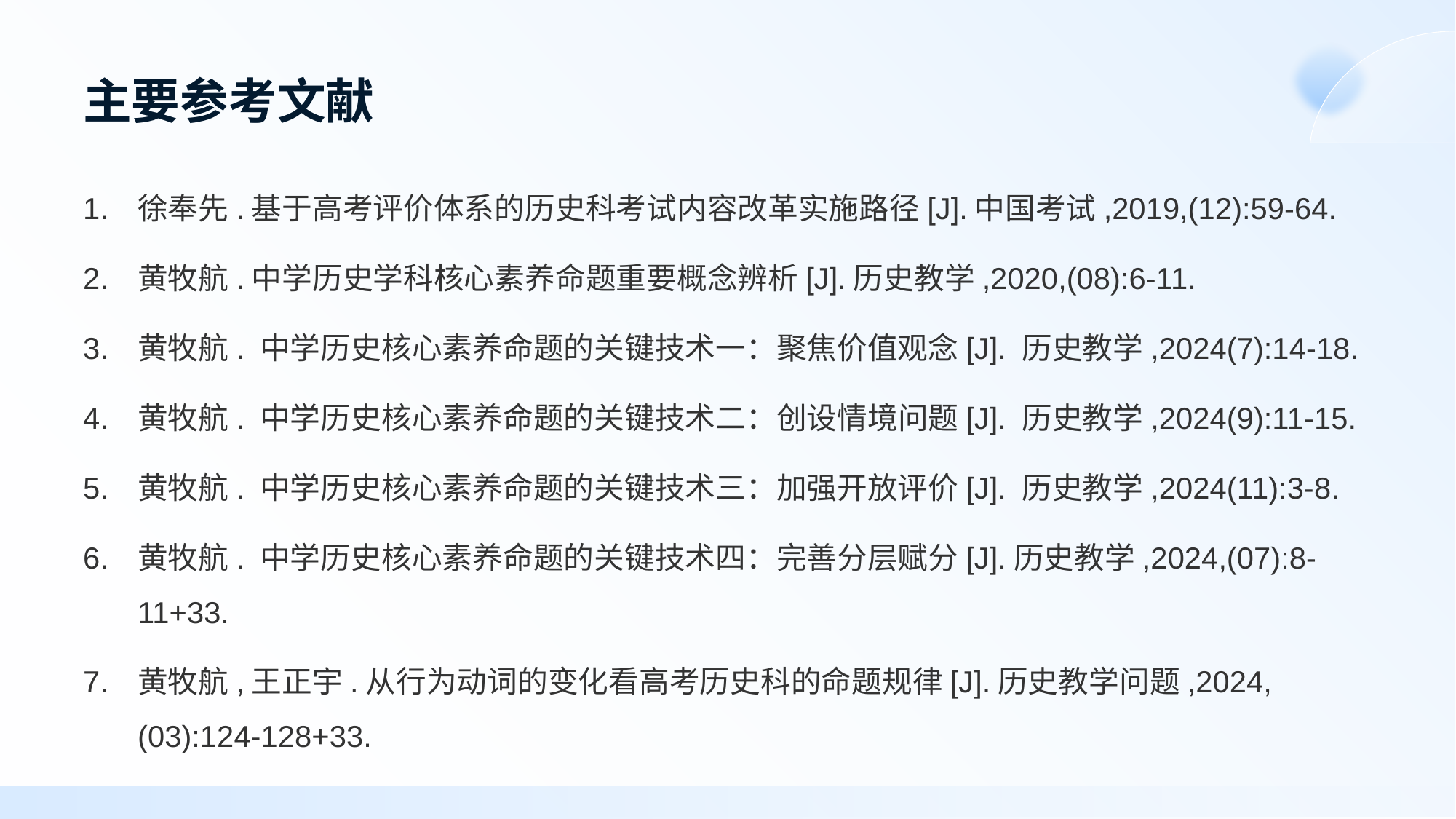

# 主要参考文献
徐奉先.基于高考评价体系的历史科考试内容改革实施路径[J].中国考试,2019,(12):59-64.
黄牧航.中学历史学科核心素养命题重要概念辨析[J].历史教学,2020,(08):6-11.
黄牧航. 中学历史核心素养命题的关键技术一：聚焦价值观念[J]. 历史教学,2024(7):14-18.
黄牧航. 中学历史核心素养命题的关键技术二：创设情境问题[J]. 历史教学,2024(9):11-15.
黄牧航. 中学历史核心素养命题的关键技术三：加强开放评价[J]. 历史教学,2024(11):3-8.
黄牧航. 中学历史核心素养命题的关键技术四：完善分层赋分[J].历史教学,2024,(07):8-11+33.
黄牧航,王正宇.从行为动词的变化看高考历史科的命题规律[J].历史教学问题,2024,(03):124-128+33.